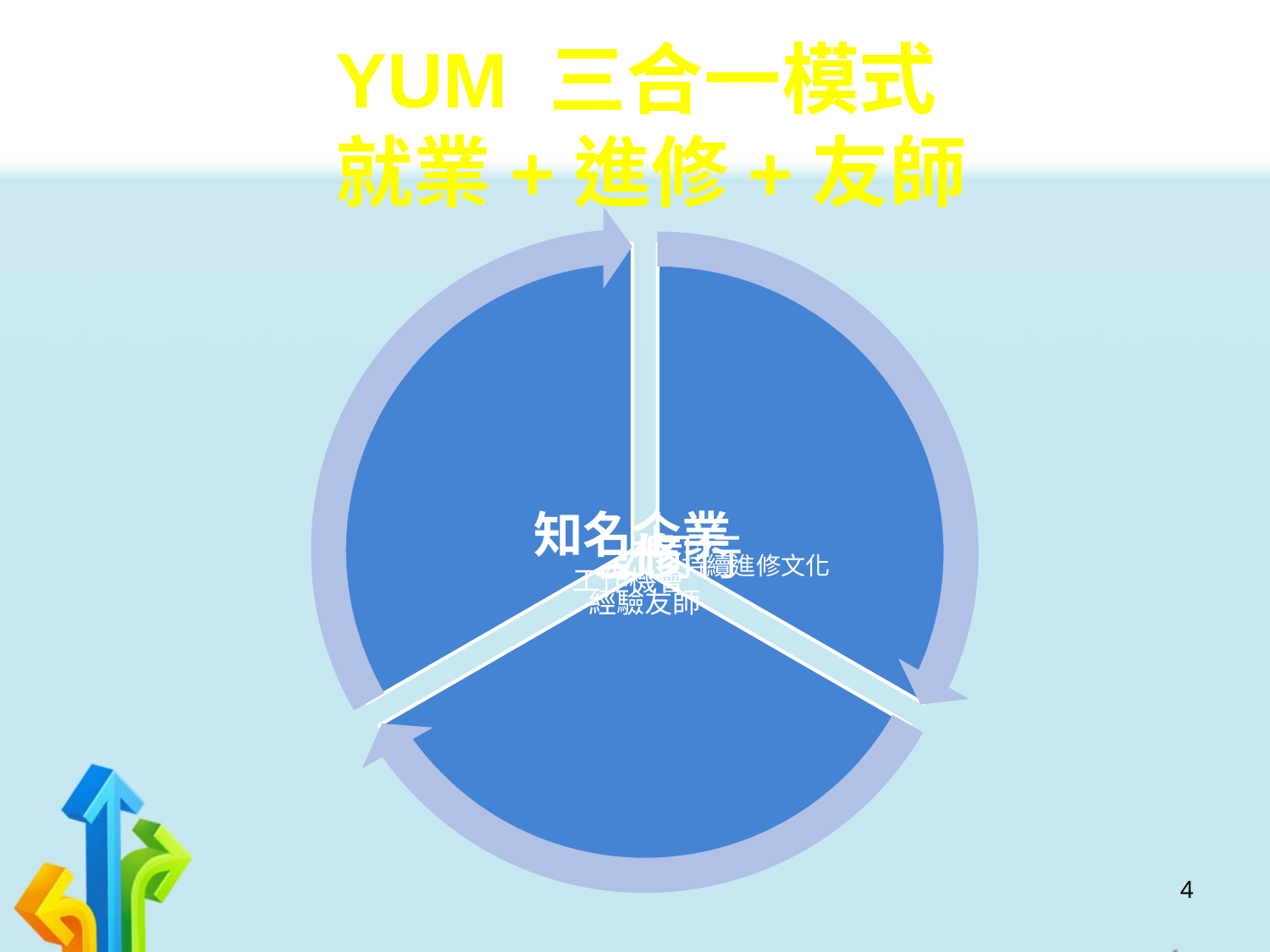

YUM 三合一模式
就業+進修+友師
#

資助進修持續進修文化

師友同行
經驗友師
知名企業
工作機會

4